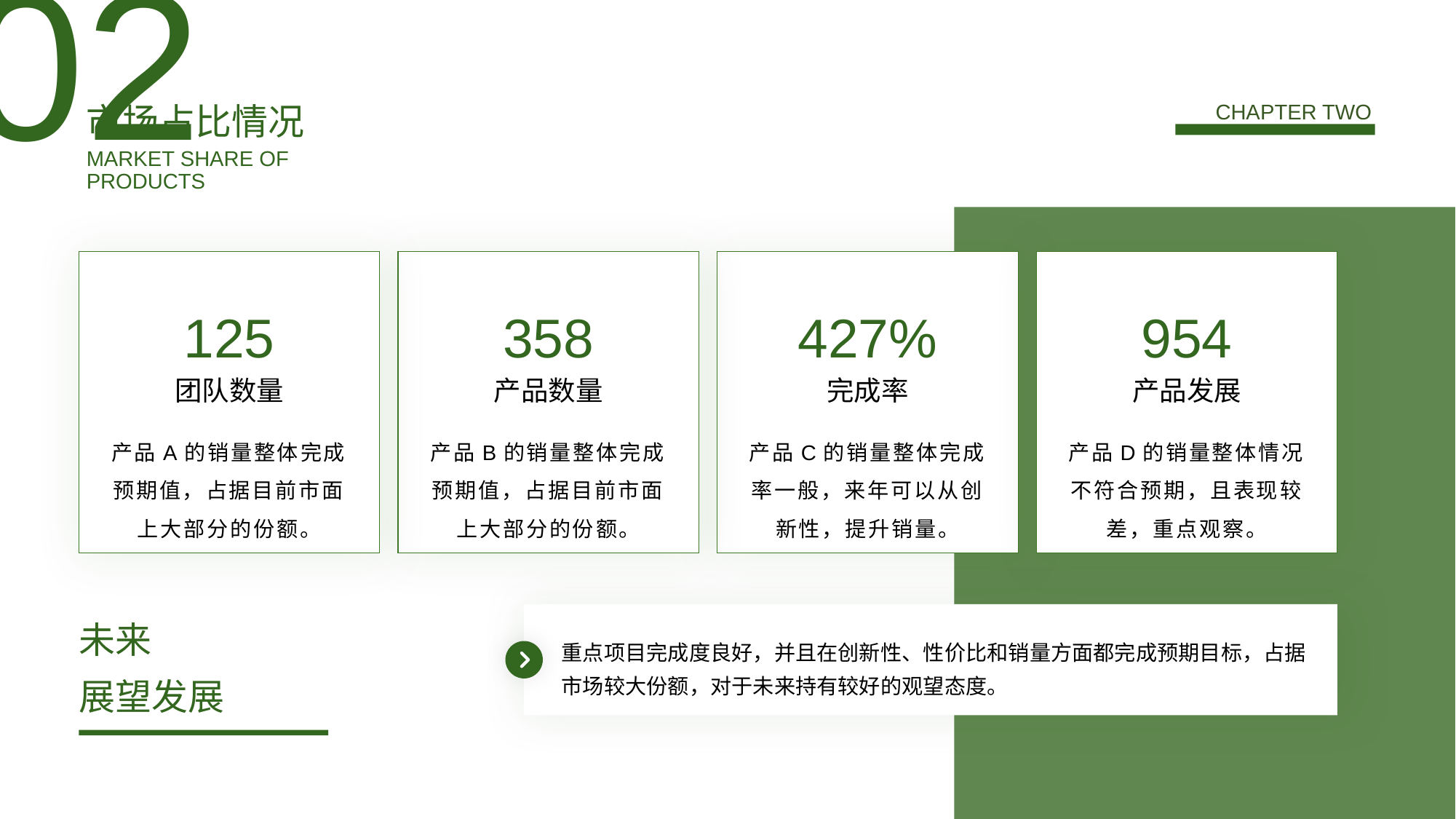

02
市场占比情况
CHAPTER TWO
MARKET SHARE OF PRODUCTS

125
358
427%
954
团队数量
产品数量
完成率
产品发展
产品A的销量整体完成预期值，占据目前市面上大部分的份额。
产品B的销量整体完成预期值，占据目前市面上大部分的份额。
产品C的销量整体完成率一般，来年可以从创新性，提升销量。
产品D的销量整体情况不符合预期，且表现较差，重点观察。
未来
展望发展

重点项目完成度良好，并且在创新性、性价比和销量方面都完成预期目标，占据市场较大份额，对于未来持有较好的观望态度。